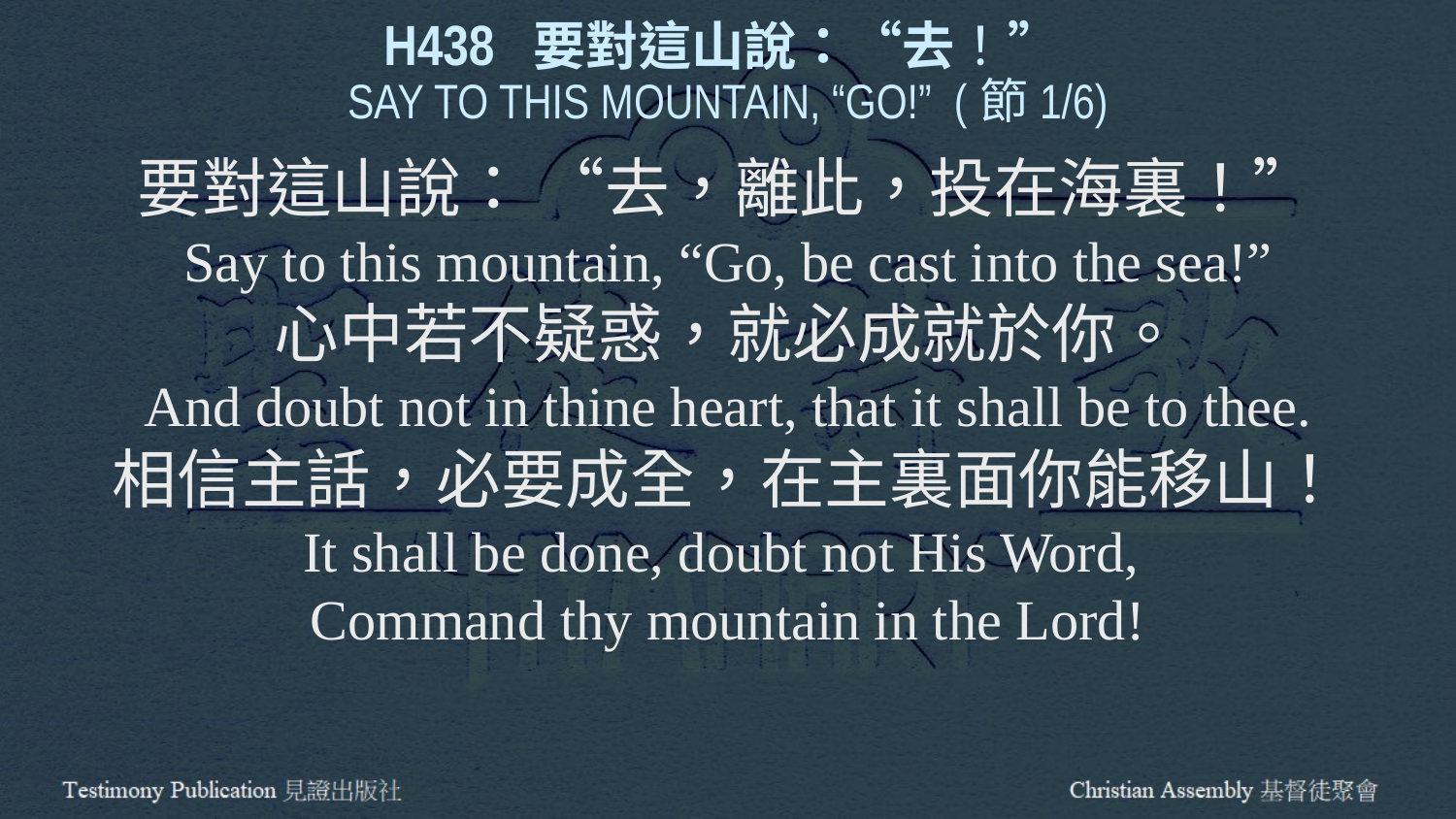

H438  要對這山說：“去！”
SAY TO THIS MOUNTAIN, “GO!”  (節1/6)
要對這山說： “去，離此，投在海裏！”
Say to this mountain, “Go, be cast into the sea!”
心中若不疑惑，就必成就於你。
And doubt not in thine heart, that it shall be to thee.
相信主話，必要成全，在主裏面你能移山！
It shall be done, doubt not His Word,
Command thy mountain in the Lord!